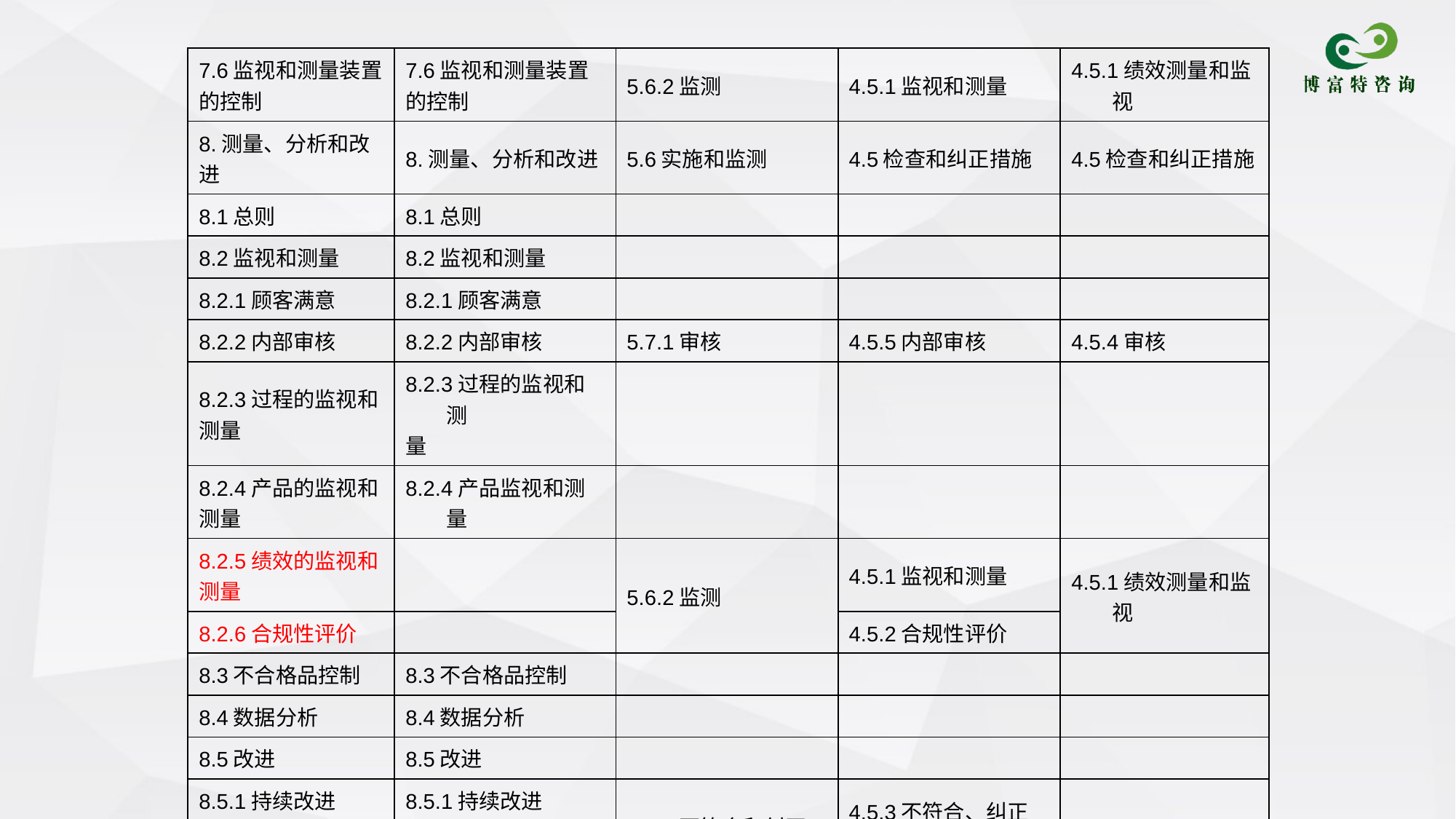

| 7.6监视和测量装置 的控制 | 7.6监视和测量装置 的控制 | 5.6.2监测 | 4.5.1监视和测量 | 4.5.1绩效测量和监视 |
| --- | --- | --- | --- | --- |
| 8.测量、分析和改 进 | 8.测量、分析和改进 | 5.6实施和监测 | 4.5检查和纠正措施 | 4.5检查和纠正措施 |
| 8.1总则 | 8.1总则 |  |  |  |
| 8.2监视和测量 | 8.2监视和测量 |  |  |  |
| 8.2.1顾客满意 | 8.2.1顾客满意 |  |  |  |
| 8.2.2内部审核 | 8.2.2内部审核 | 5.7.1审核 | 4.5.5内部审核 | 4.5.4审核 |
| 8.2.3过程的监视和 测量 | 8.2.3过程的监视和测 量 |  |  |  |
| 8.2.4产品的监视和 测量 | 8.2.4产品监视和测量 |  |  |  |
| 8.2.5绩效的监视和 测量 |  | 5.6.2监测 | 4.5.1监视和测量 | 4.5.1绩效测量和监视 |
| 8.2.6合规性评价 |  |  | 4.5.2合规性评价 |  |
| 8.3不合格品控制 | 8.3不合格品控制 |  |  |  |
| 8.4数据分析 | 8.4数据分析 |  |  |  |
| 8.5改进 | 8.5改进 |  |  |  |
| 8.5.1持续改进 | 8.5.1持续改进 | 5.6.4不符合和纠正措施 | 4.5.3不符合、纠正与 预防措施 | 4.5.2事故、事件、 不符合、纠正和预 防措施 |
| 8.5.2纠正措施 | 8.5.2纠正措施 |  |  |  |
| 8.5.3预防措施 | 8.5.3预防措施 |  |  |  |
| 8.5.4事故和事件 |  | 5.6.5事故报告 |  |  |